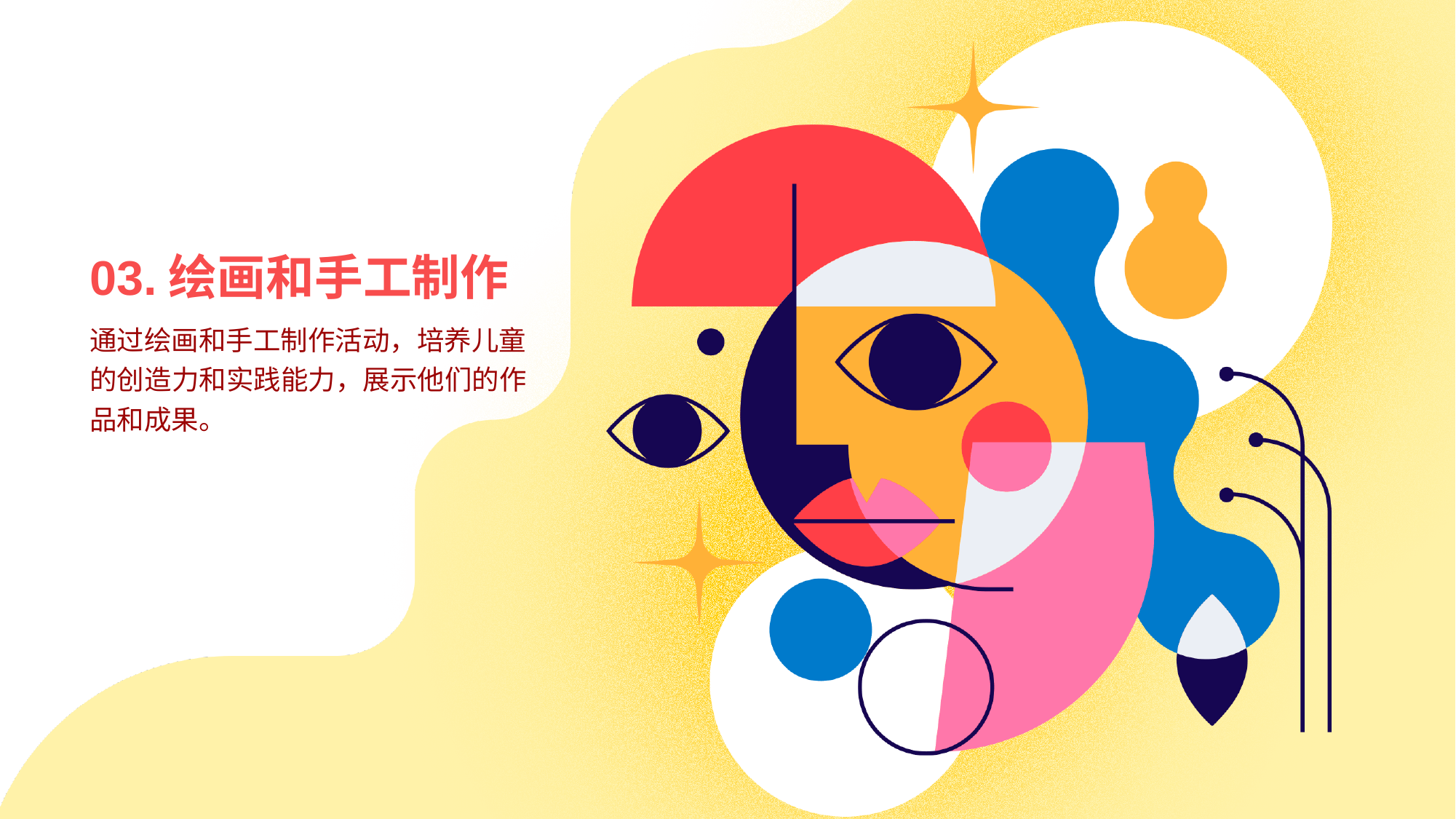

# 03.绘画和 手工制作
通过绘画和手工制作活动，培养儿童的创 造力和实践能力，展示他们的作品和成果。